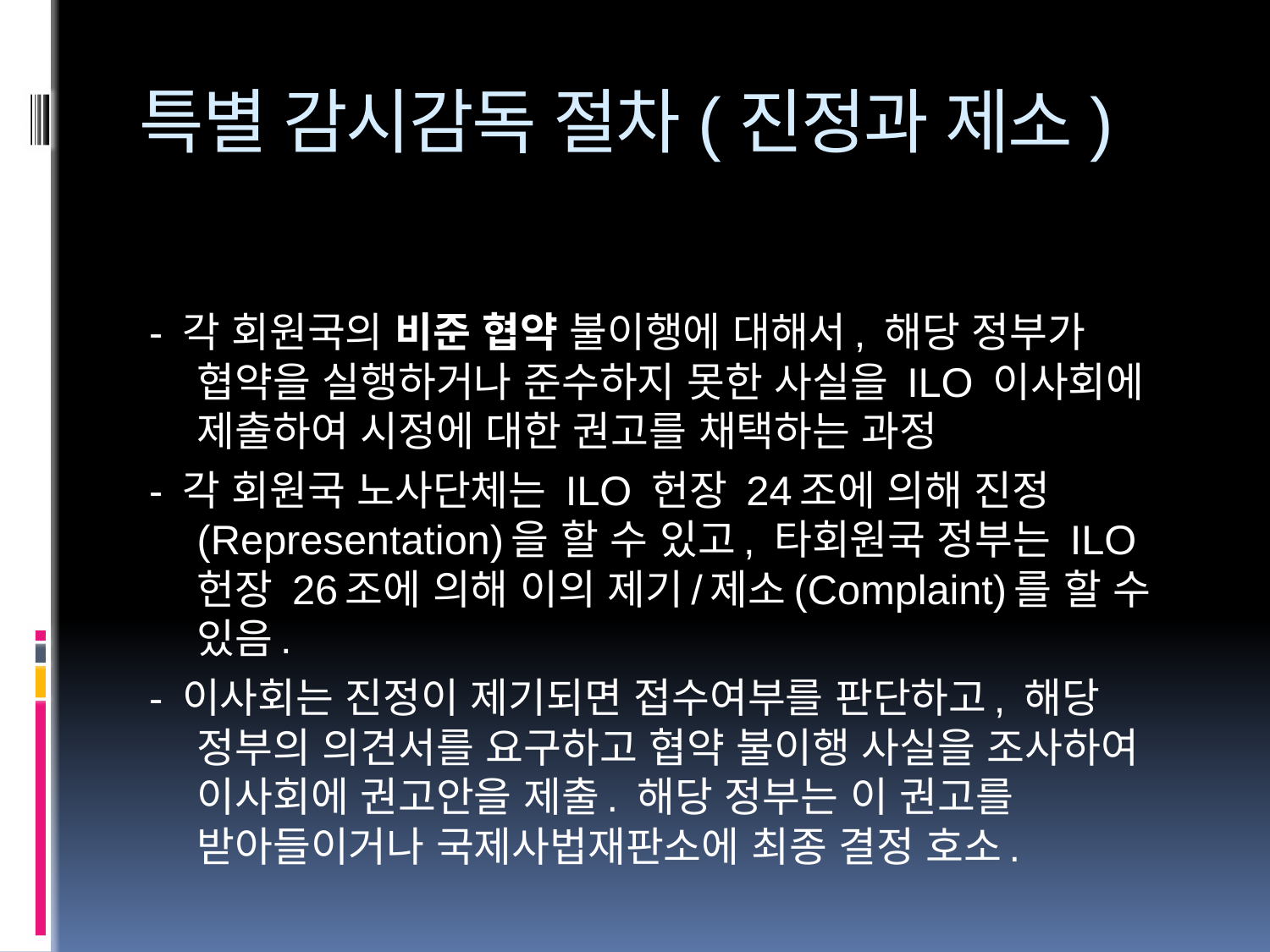

# 특별 감시감독 절차(진정과 제소)

- 각 회원국의 비준 협약 불이행에 대해서, 해당 정부가 협약을 실행하거나 준수하지 못한 사실을 ILO 이사회에 제출하여 시정에 대한 권고를 채택하는 과정
- 각 회원국 노사단체는 ILO 헌장 24조에 의해 진정(Representation)을 할 수 있고, 타회원국 정부는 ILO 헌장 26조에 의해 이의 제기/제소(Complaint)를 할 수 있음.
- 이사회는 진정이 제기되면 접수여부를 판단하고, 해당 정부의 의견서를 요구하고 협약 불이행 사실을 조사하여 이사회에 권고안을 제출. 해당 정부는 이 권고를 받아들이거나 국제사법재판소에 최종 결정 호소.